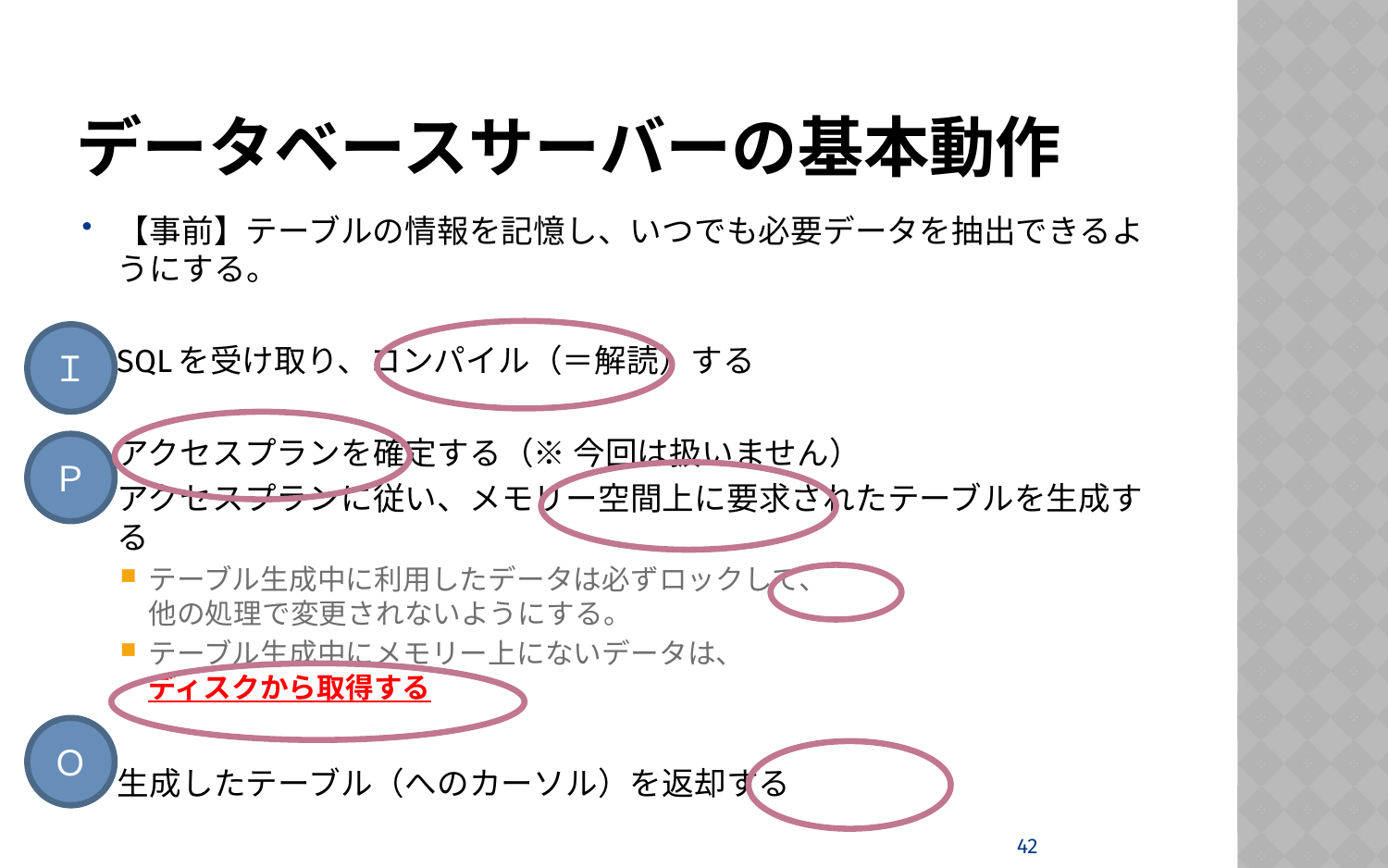

# データベースサーバーの基本動作
【事前】テーブルの情報を記憶し、いつでも必要データを抽出できるようにする。

SQLを受け取り、コンパイル（＝解読）する

アクセスプランを確定する（※ 今回は扱いません）
アクセスプランに従い、メモリー空間上に要求されたテーブルを生成する
テーブル生成中に利用したデータは必ずロックして、
他の処理で変更されないようにする。
テーブル生成中にメモリー上にないデータは、
ディスクから取得する

生成したテーブル（へのカーソル）を返却する

Ｉ

Ｐ

Ｏ

42